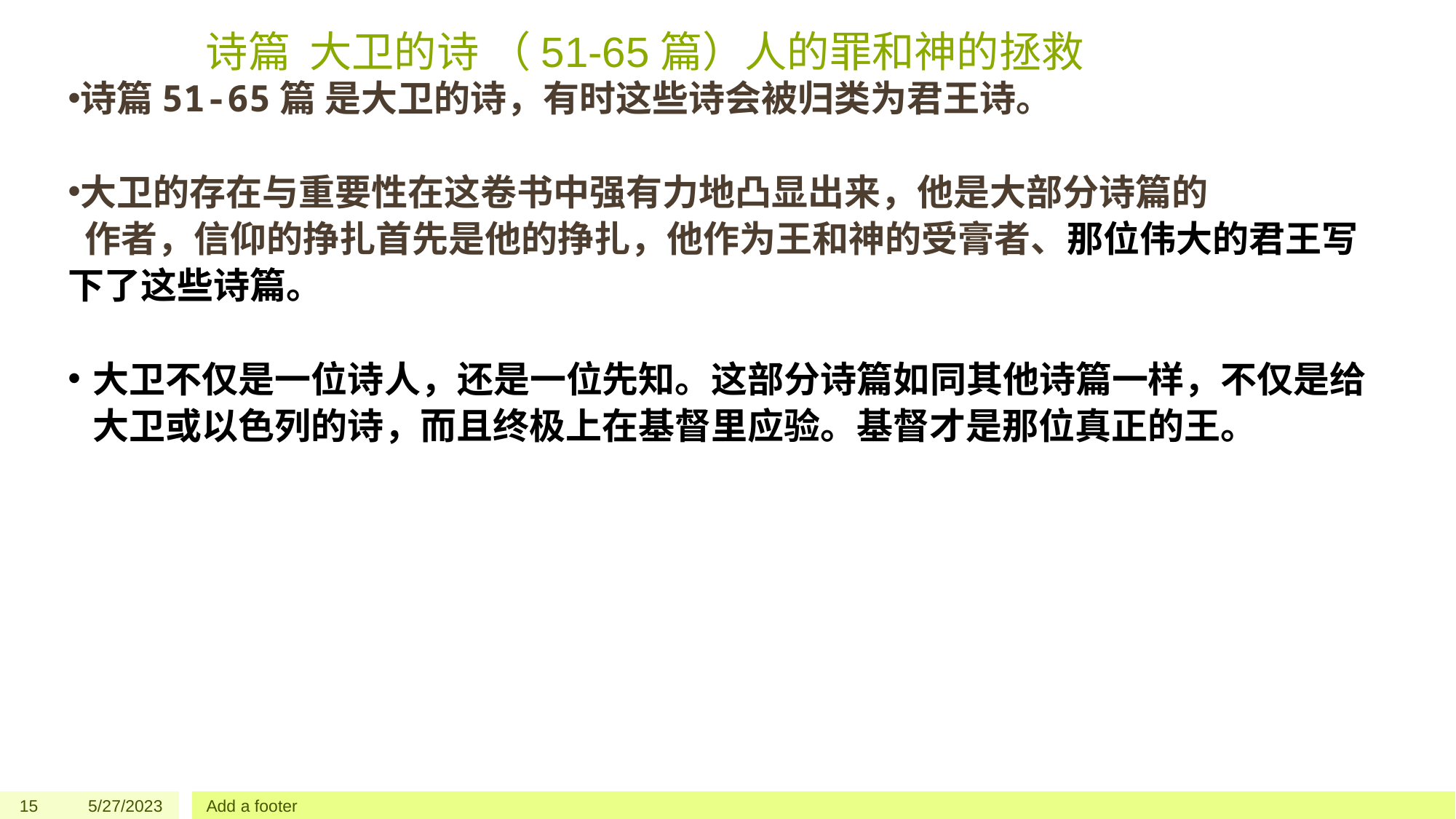

# 诗篇  大卫的诗 （51-65篇）人的罪和神的拯救
诗篇51-65篇 是大卫的诗，有时这些诗会被归类为君王诗。

大卫的存在与重要性在这卷书中强有力地凸显出来，他是大部分诗篇的
 作者，信仰的挣扎首先是他的挣扎，他作为王和神的受膏者、那位伟大的君王写  下了这些诗篇。

大卫不仅是一位诗人，还是一位先知。这部分诗篇如同其他诗篇一样，不仅是给大卫或以色列的诗，而且终极上在基督里应验。基督才是那位真正的王。

15
5/27/2023
Add a footer